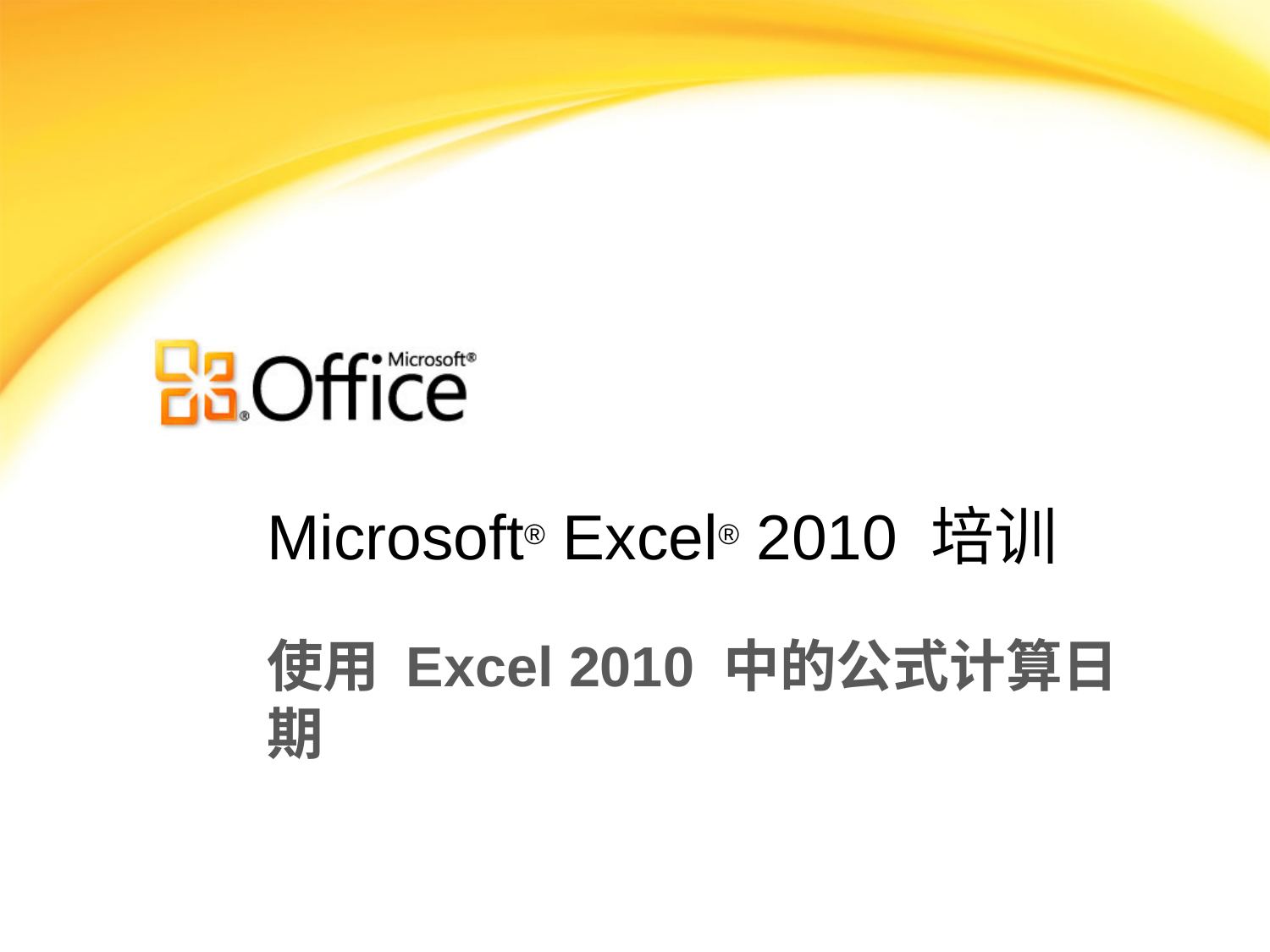

# Microsoft® Excel® 2010 培训
使用 Excel 2010 中的公式计算日期